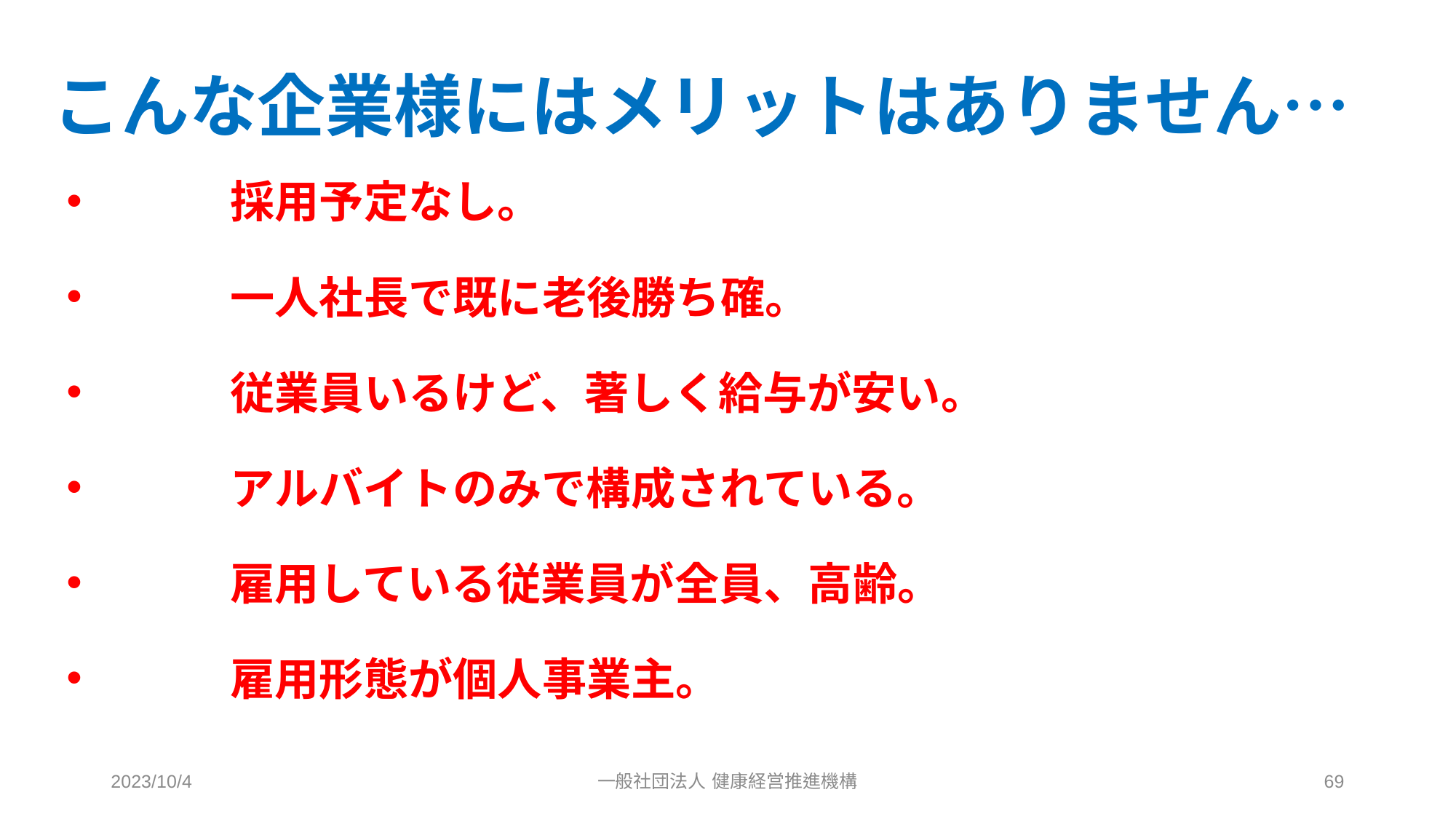

こんな企業様にはメリットはありません…
#
採用予定なし。
一人社長で既に老後勝ち確。
従業員いるけど、著しく給与が安い。
アルバイトのみで構成されている。
雇用している従業員が全員、高齢。
雇用形態が個人事業主。
2023/10/4
一般社団法人 健康経営推進機構
69